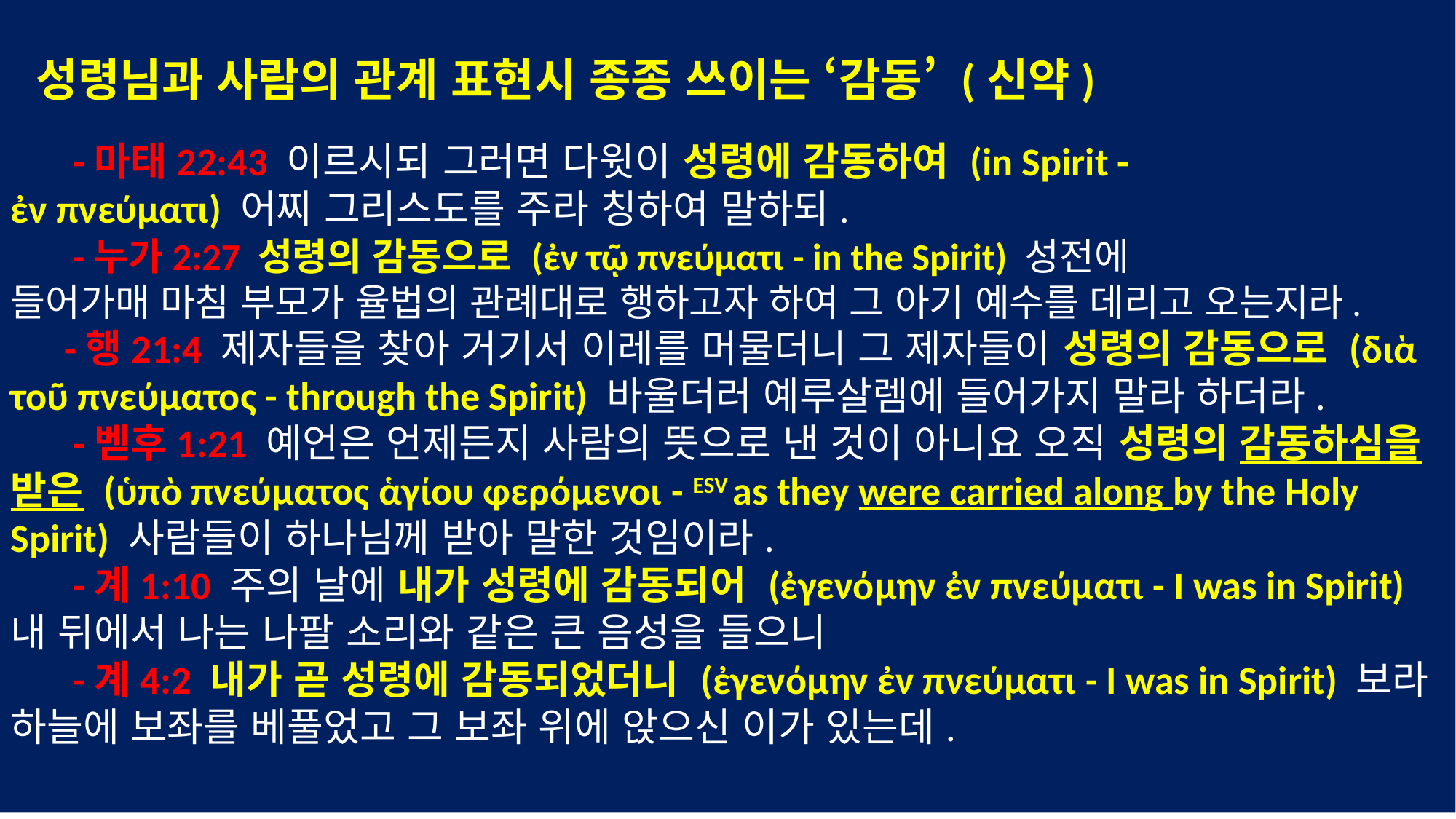

성령님과 사람의 관계 표현시 종종 쓰이는 ‘감동’ (신약)

       -마태22:43 이르시되 그러면 다윗이 성령에 감동하여 (in Spirit -
ἐν πνεύματι) 어찌 그리스도를 주라 칭하여 말하되.
       -누가2:27 성령의 감동으로 (ἐν τῷ πνεύματι - in the Spirit) 성전에
들어가매 마침 부모가 율법의 관례대로 행하고자 하여 그 아기 예수를 데리고 오는지라.
      -행21:4 제자들을 찾아 거기서 이레를 머물더니 그 제자들이 성령의 감동으로 (διὰ τοῦ πνεύματος - through the Spirit) 바울더러 예루살렘에 들어가지 말라 하더라.
       -벧후1:21 예언은 언제든지 사람의 뜻으로 낸 것이 아니요 오직 성령의 감동하심을 받은 (ὑπὸ πνεύματος ἁγίου φερόμενοι - ESV as they were carried along by the Holy Spirit) 사람들이 하나님께 받아 말한 것임이라.
       -계1:10 주의 날에 내가 성령에 감동되어 (ἐγενόμην ἐν πνεύματι - I was in Spirit) 내 뒤에서 나는 나팔 소리와 같은 큰 음성을 들으니
       -계4:2 내가 곧 성령에 감동되었더니 (ἐγενόμην ἐν πνεύματι - I was in Spirit) 보라 하늘에 보좌를 베풀었고 그 보좌 위에 앉으신 이가 있는데.